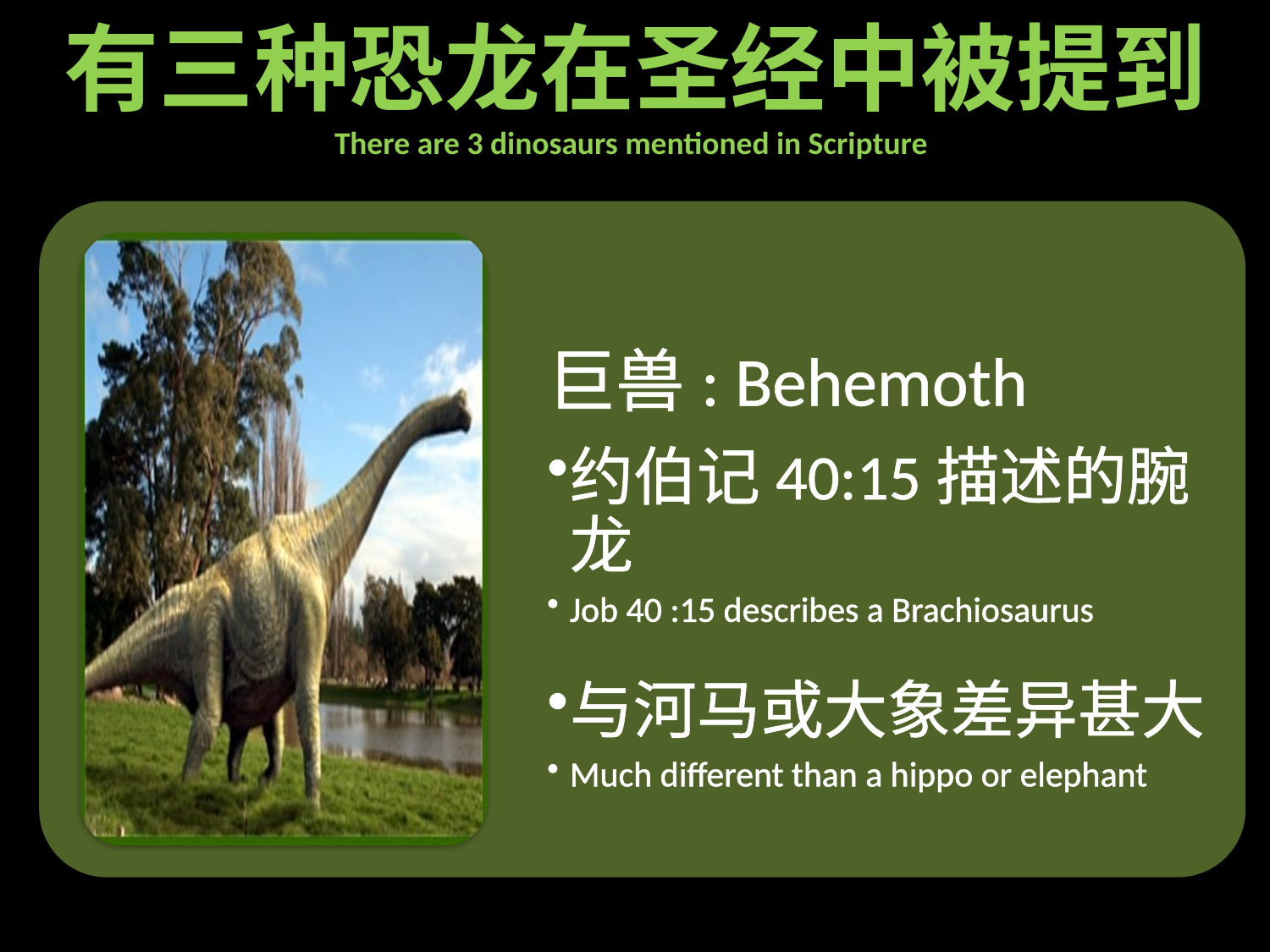

有三种恐龙在圣经中被提到
There are 3 dinosaurs mentioned in Scripture

巨兽: Behemoth
约伯记40:15描述的腕龙
Job 40 :15 describes a Brachiosaurus

与河马或大象差异甚大
Much different than a hippo or elephant